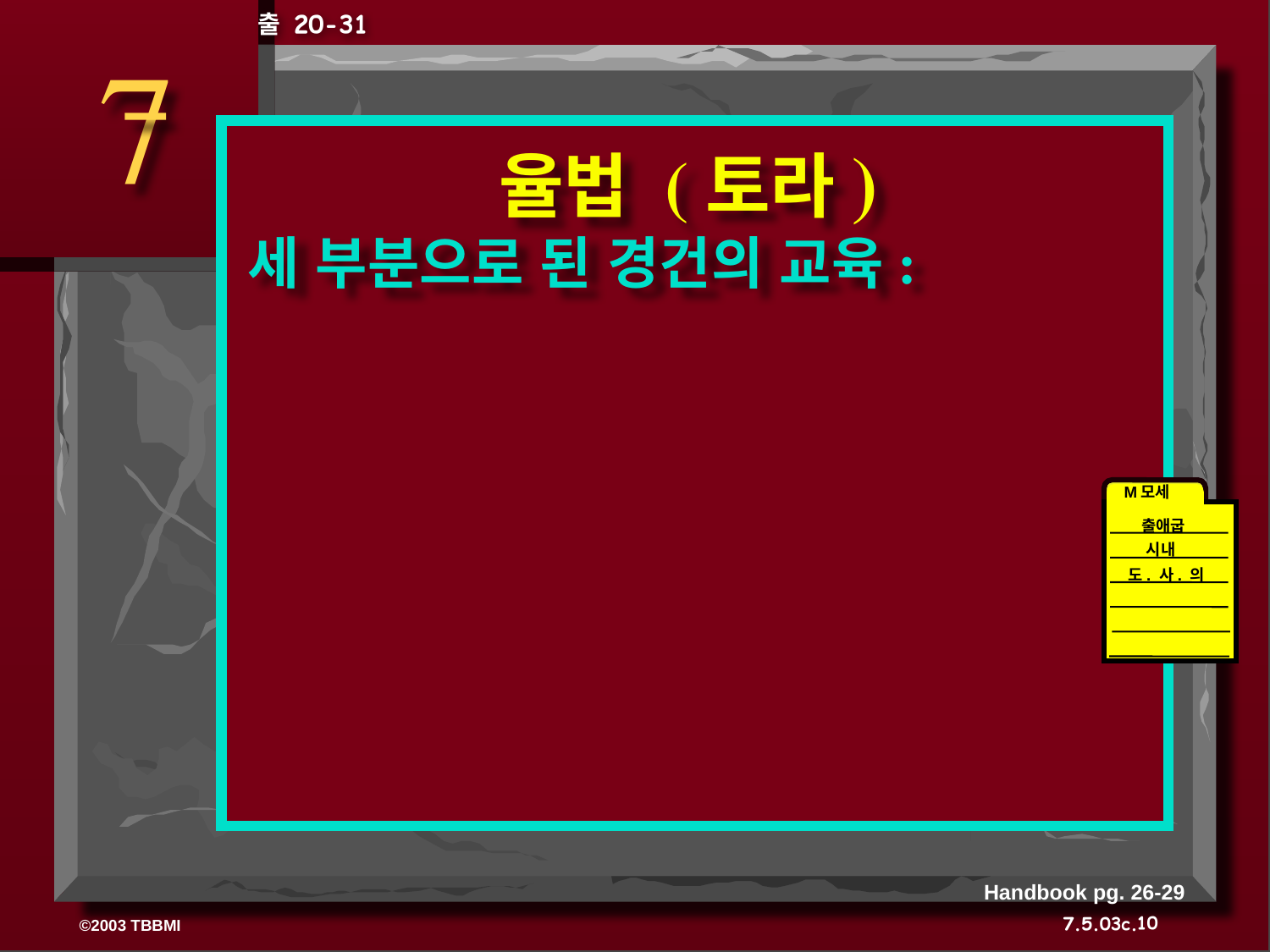

출 20-31

7

율법 (토라)
세 부분으로 된 경건의 교육:

M모세

출애굽

시내

도. 사. 의

40

Handbook pg. 26-29
10